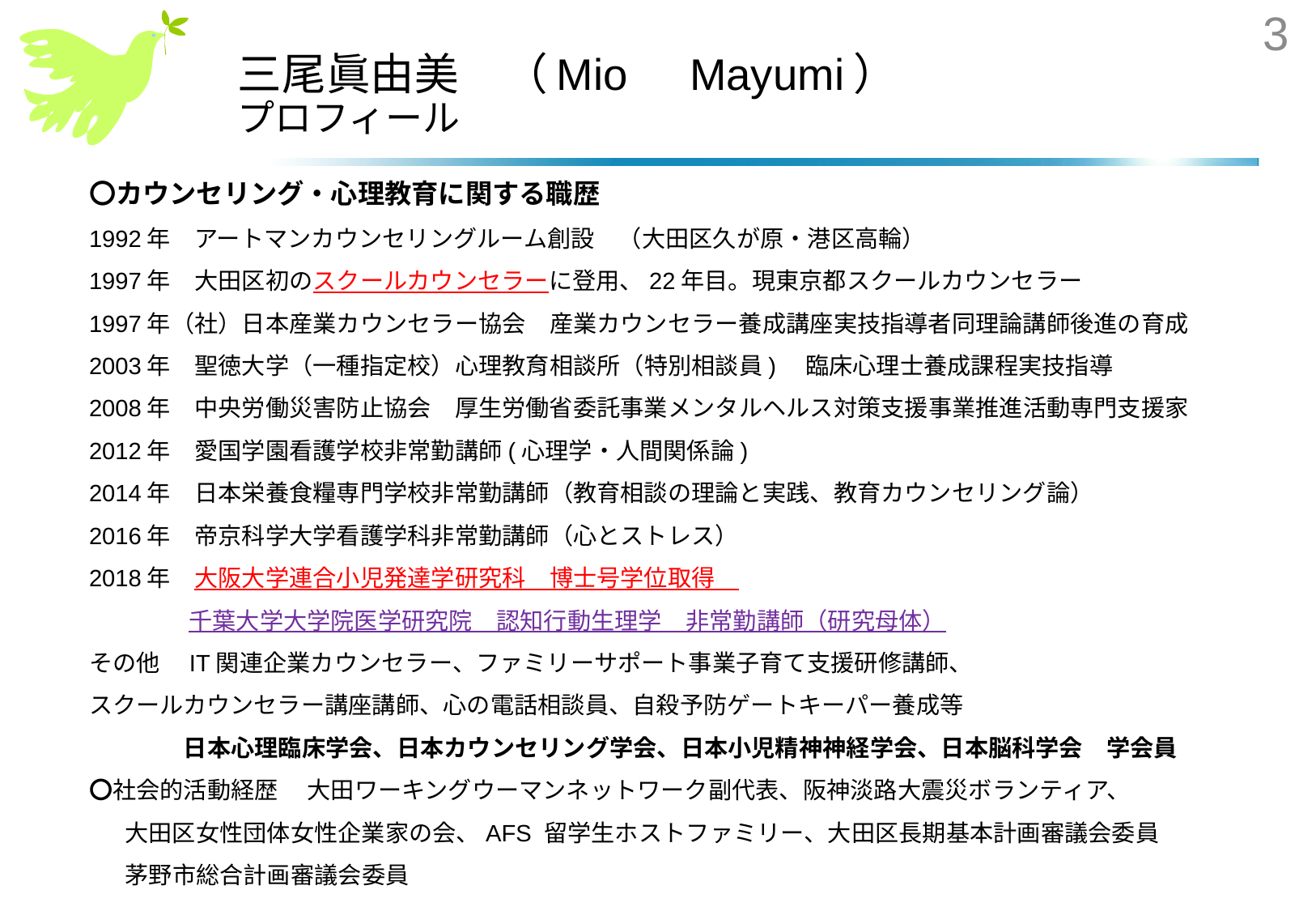

3
# 三尾眞由美　（Mio　Mayumi） プロフィール
〇カウンセリング・心理教育に関する職歴
1992年　アートマンカウンセリングルーム創設　（大田区久が原・港区高輪）
1997年　大田区初のスクールカウンセラーに登用、22年目。現東京都スクールカウンセラー
1997年（社）日本産業カウンセラー協会　産業カウンセラー養成講座実技指導者同理論講師後進の育成
2003年　聖徳大学（一種指定校）心理教育相談所（特別相談員)　臨床心理士養成課程実技指導
2008年　中央労働災害防止協会　厚生労働省委託事業メンタルヘルス対策支援事業推進活動専門支援家
2012年　愛国学園看護学校非常勤講師(心理学・人間関係論)
2014年　日本栄養食糧専門学校非常勤講師（教育相談の理論と実践、教育カウンセリング論）
2016年　帝京科学大学看護学科非常勤講師（心とストレス）
2018年　大阪大学連合小児発達学研究科　博士号学位取得　
　　　　 千葉大学大学院医学研究院　認知行動生理学　非常勤講師（研究母体）
その他　IT関連企業カウンセラー、ファミリーサポート事業子育て支援研修講師、
スクールカウンセラー講座講師、心の電話相談員、自殺予防ゲートキーパー養成等
　　　　日本心理臨床学会、日本カウンセリング学会、日本小児精神神経学会、日本脳科学会　学会員
〇社会的活動経歴　 大田ワーキングウーマンネットワーク副代表、阪神淡路大震災ボランティア、
　大田区女性団体女性企業家の会、AFS 留学生ホストファミリー、大田区長期基本計画審議会委員
　茅野市総合計画審議会委員